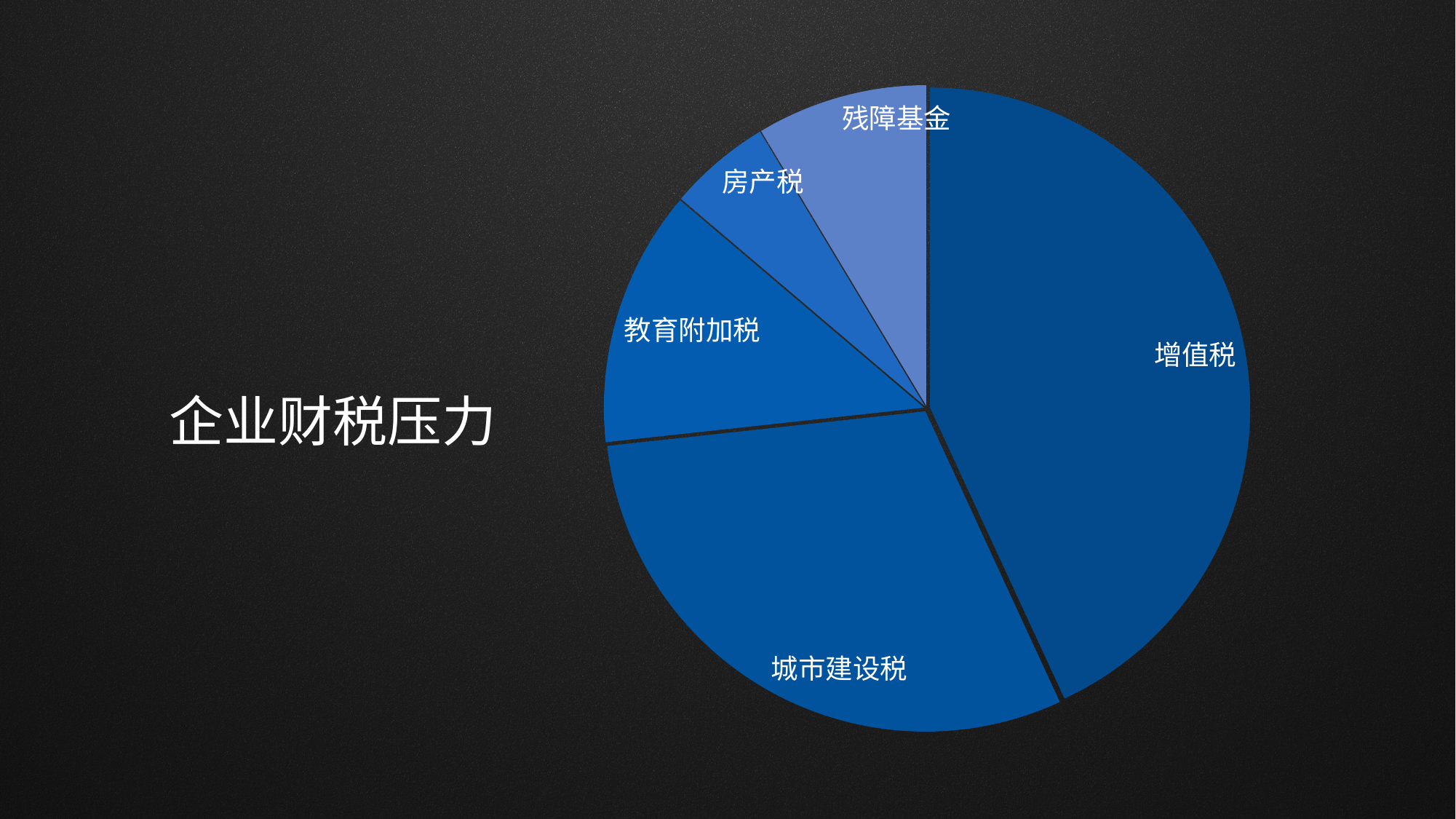

### Chart

| Category | 销售额 |
|---|---|
| 增值税 | 0.1 |
| 城市建设税 | 0.07 |
| 教育附加税 | 0.03 |
| 房产税 | 0.012 |
| 残障基金 | 0.02 |
企业财税压力